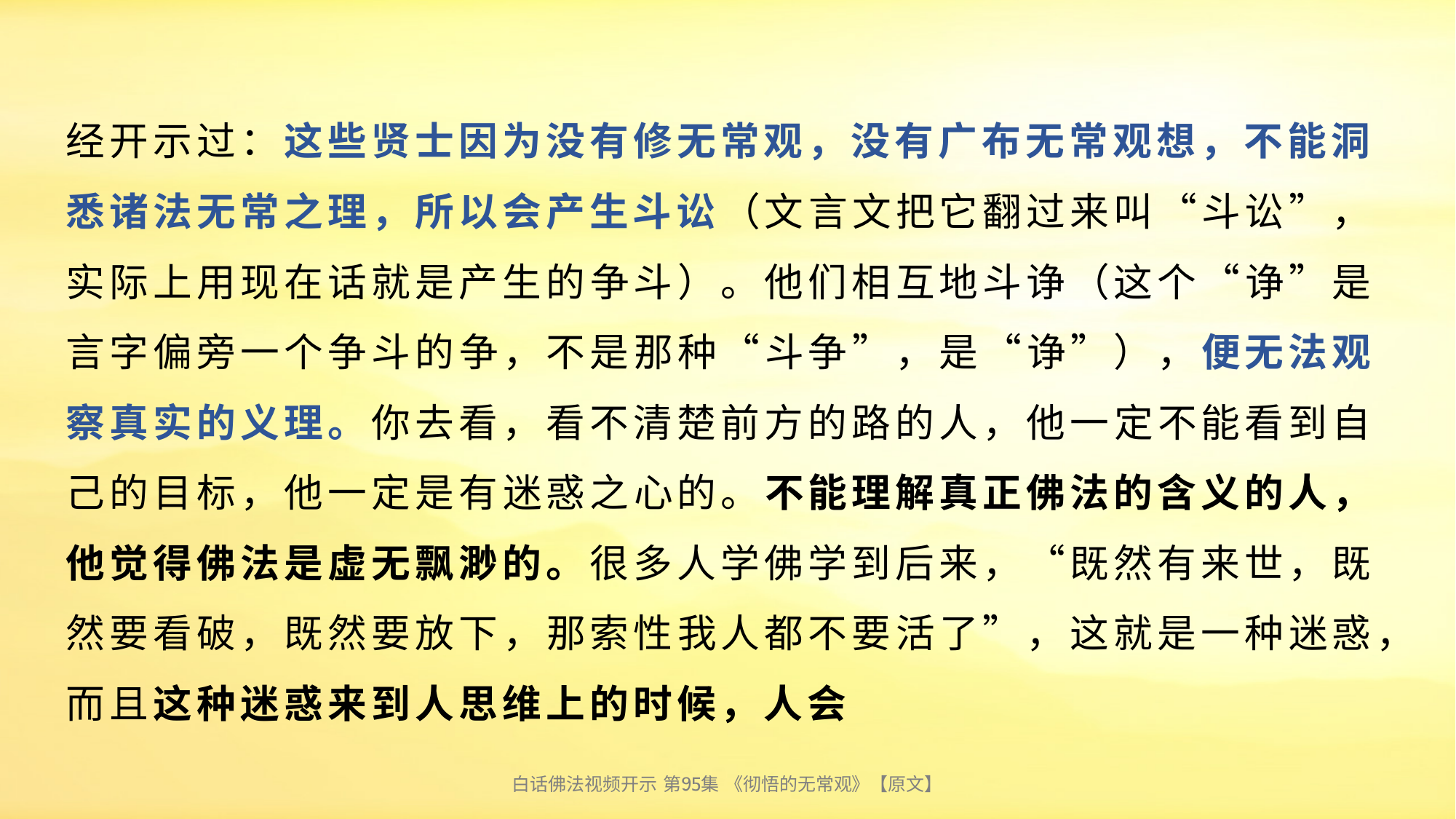

# 经开示过：这些贤士因为没有修无常观，没有广布无常观想，不能洞悉诸法无常之理，所以会产生斗讼（文言文把它翻过来叫“斗讼”，实际上用现在话就是产生的争斗）。他们相互地斗诤（这个“诤”是言字偏旁一个争斗的争，不是那种“斗争”，是“诤”），便无法观察真实的义理。你去看，看不清楚前方的路的人，他一定不能看到自己的目标，他一定是有迷惑之心的。不能理解真正佛法的含义的人，他觉得佛法是虚无飘渺的。很多人学佛学到后来，“既然有来世，既然要看破，既然要放下，那索性我人都不要活了”，这就是一种迷惑，而且这种迷惑来到人思维上的时候，人会
白话佛法视频开示 第95集 《彻悟的无常观》【原文】